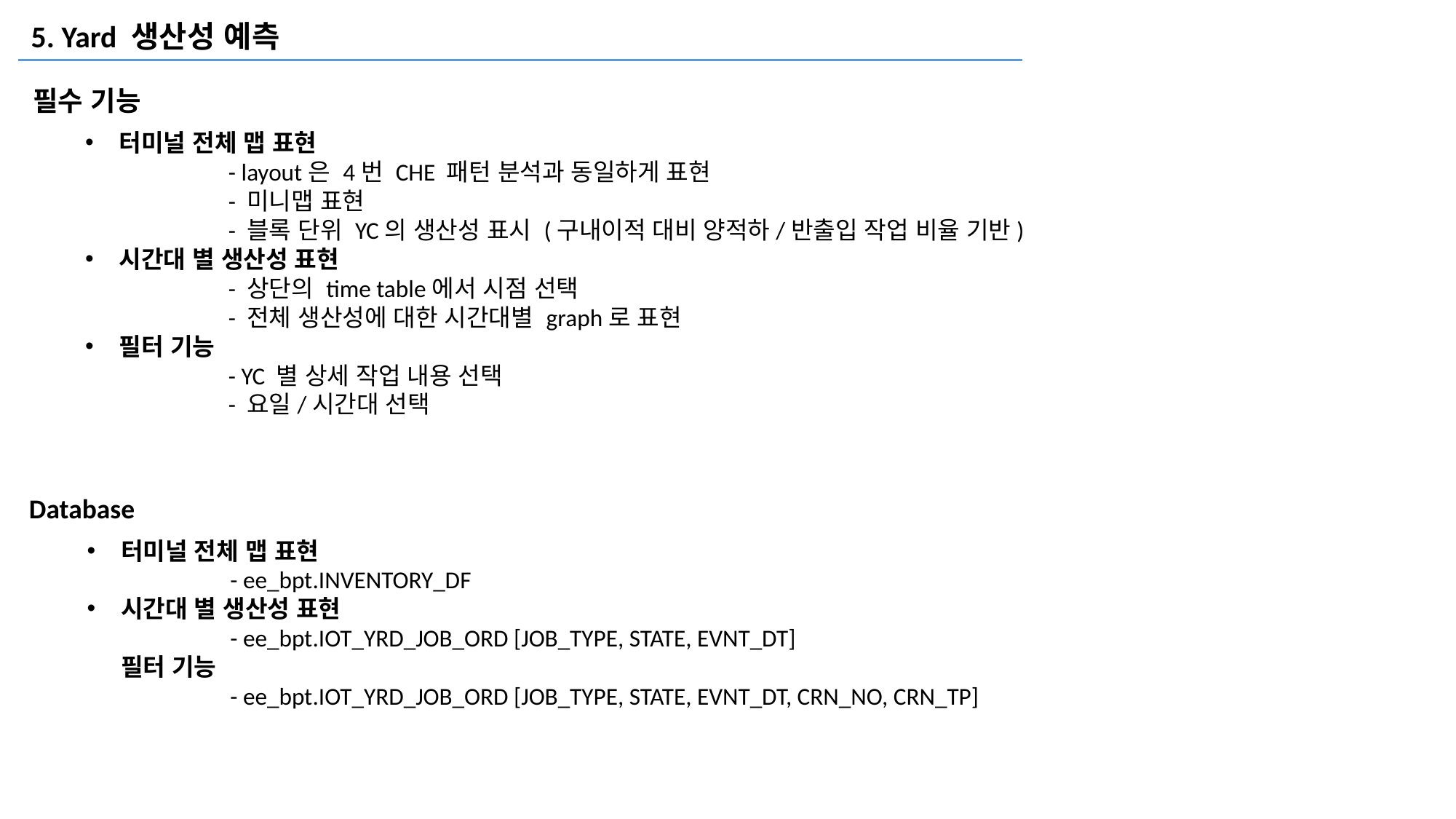

5. Yard 생산성 예측
필수 기능
터미널 전체 맵 표현
	- layout은 4번 CHE 패턴 분석과 동일하게 표현
	- 미니맵 표현
	- 블록 단위 YC의 생산성 표시 (구내이적 대비 양적하/반출입 작업 비율 기반)
시간대 별 생산성 표현
	- 상단의 time table에서 시점 선택
	- 전체 생산성에 대한 시간대별 graph로 표현
필터 기능
	- YC 별 상세 작업 내용 선택
	- 요일/시간대 선택
Database
터미널 전체 맵 표현
	- ee_bpt.INVENTORY_DF
시간대 별 생산성 표현
	- ee_bpt.IOT_YRD_JOB_ORD [JOB_TYPE, STATE, EVNT_DT]
필터 기능
	- ee_bpt.IOT_YRD_JOB_ORD [JOB_TYPE, STATE, EVNT_DT, CRN_NO, CRN_TP]